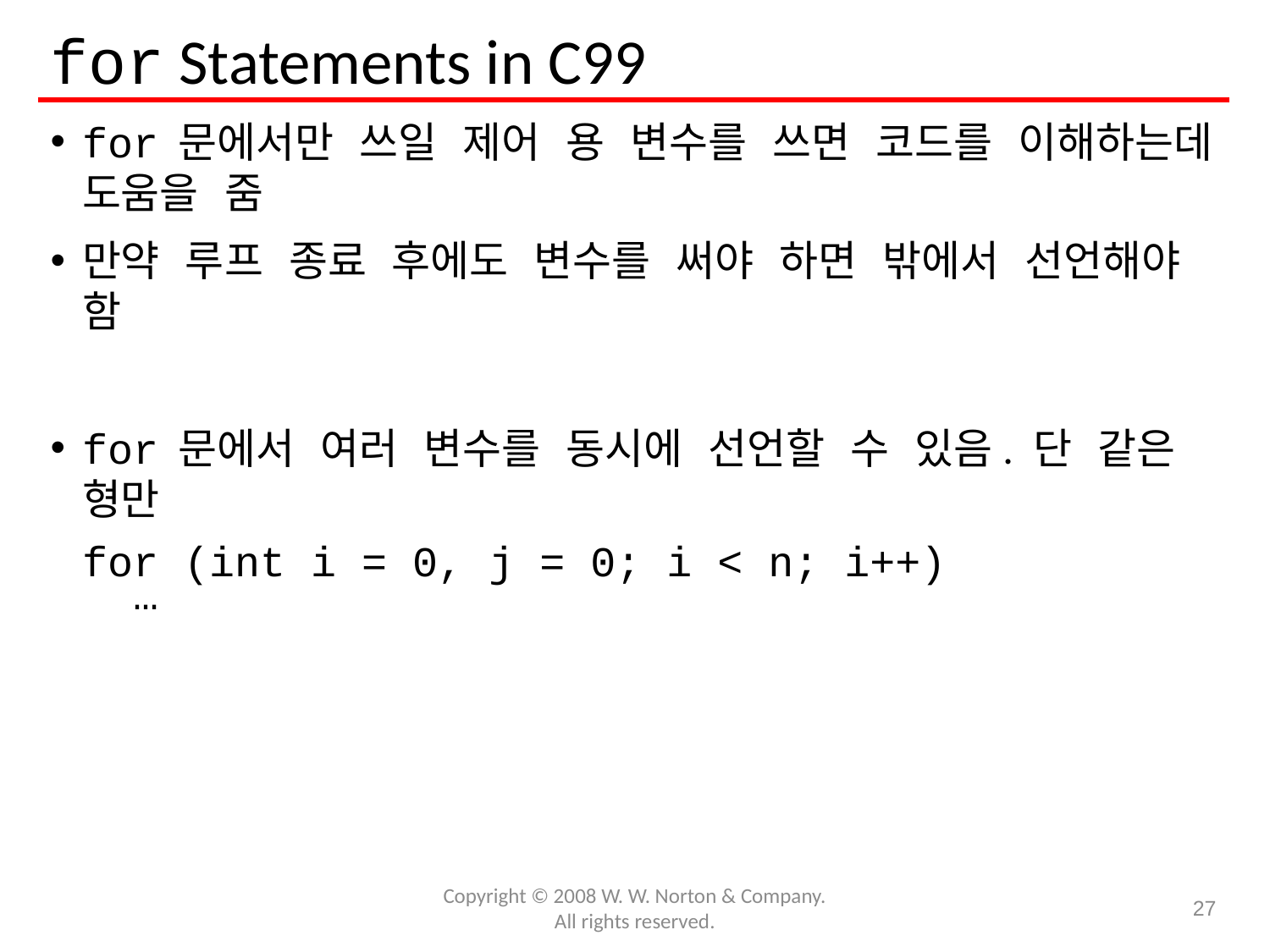

# for Statements in C99
for 문에서만 쓰일 제어 용 변수를 쓰면 코드를 이해하는데 도움을 줌
만약 루프 종료 후에도 변수를 써야 하면 밖에서 선언해야 함

for 문에서 여러 변수를 동시에 선언할 수 있음. 단 같은 형만
	for (int i = 0, j = 0; i < n; i++)
	  …

Copyright © 2008 W. W. Norton & Company.
All rights reserved.
27